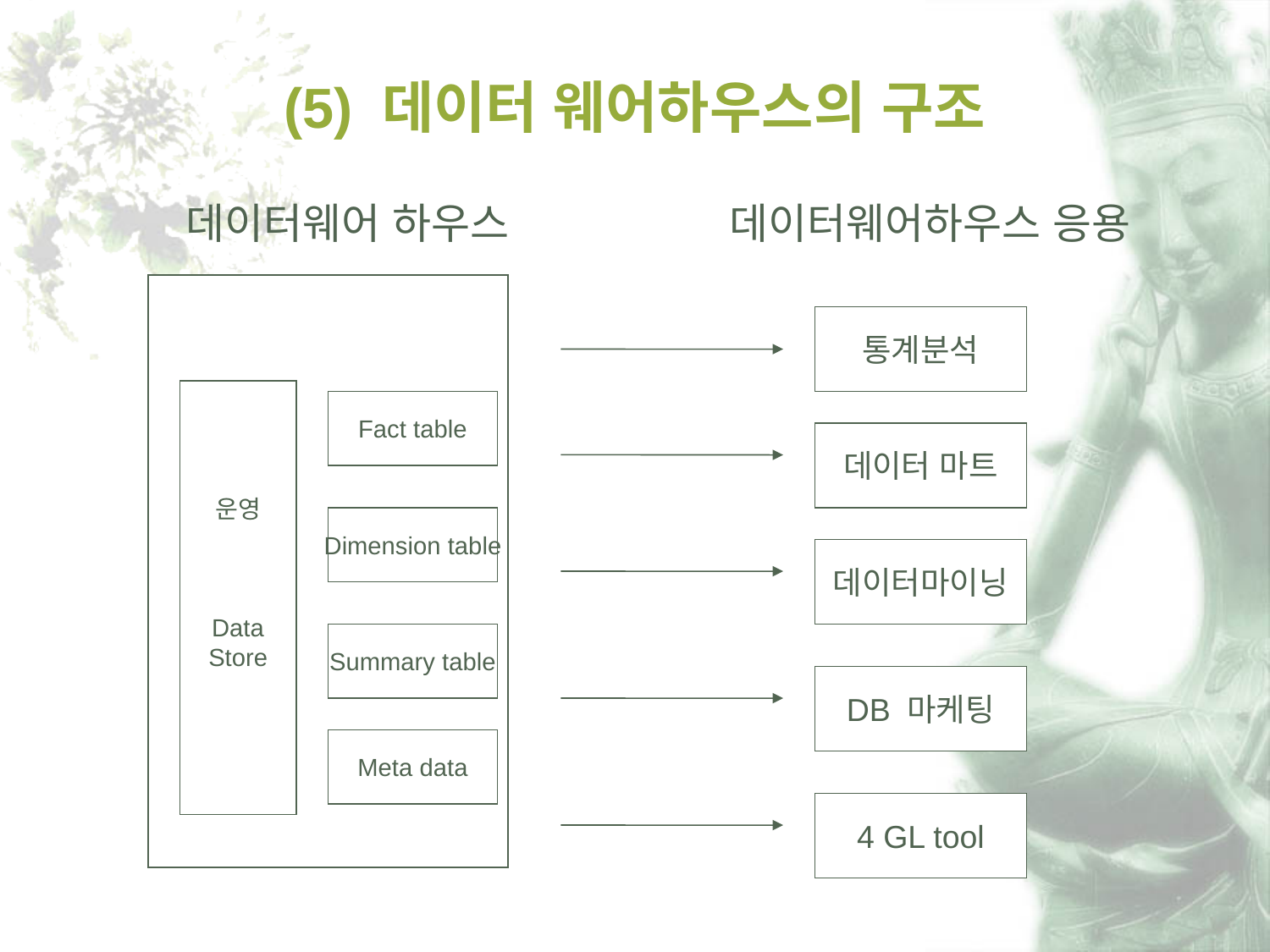

# (5) 데이터 웨어하우스의 구조
데이터웨어 하우스
데이터웨어하우스 응용

통계분석

운영

Data
Store

Fact table
데이터 마트

Dimension table
데이터마이닝

Summary table
DB 마케팅

Meta data
4 GL tool